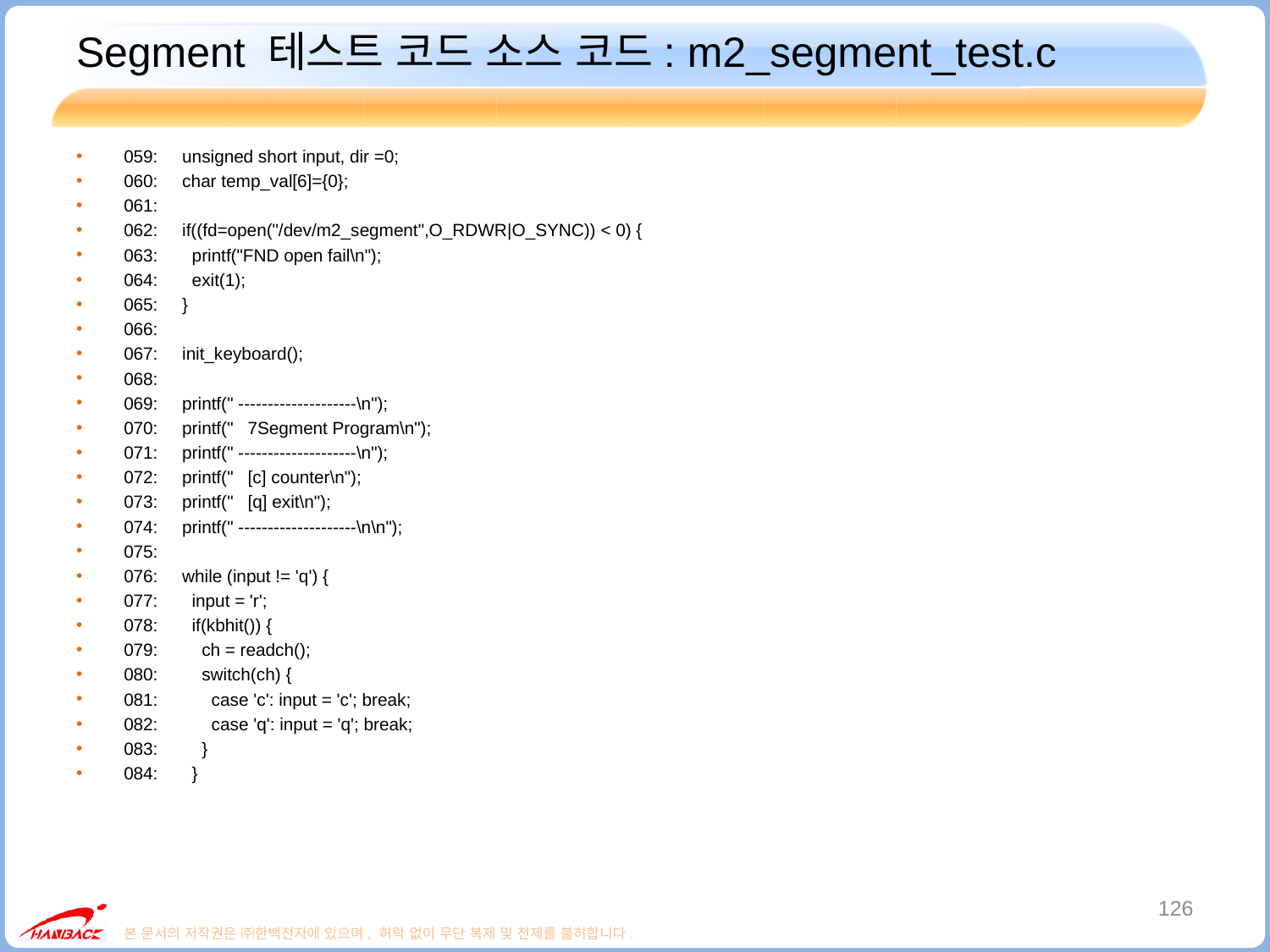

# Segment 테스트 코드 소스 코드: m2_segment_test.c
059:     unsigned short input, dir =0;
060:     char temp_val[6]={0};
061:
062:     if((fd=open("/dev/m2_segment",O_RDWR|O_SYNC)) < 0) {
063:       printf("FND open fail\n");
064:       exit(1);
065:     }
066:
067:     init_keyboard();
068:
069:     printf(" --------------------\n");
070:     printf("   7Segment Program\n");
071:     printf(" --------------------\n");
072:     printf("   [c] counter\n");
073:     printf("   [q] exit\n");
074:     printf(" --------------------\n\n");
075:
076:     while (input != 'q') {
077:       input = 'r';
078:       if(kbhit()) {
079:         ch = readch();
080:         switch(ch) {
081:           case 'c': input = 'c'; break;
082:           case 'q': input = 'q'; break;
083:         }
084:       }
126